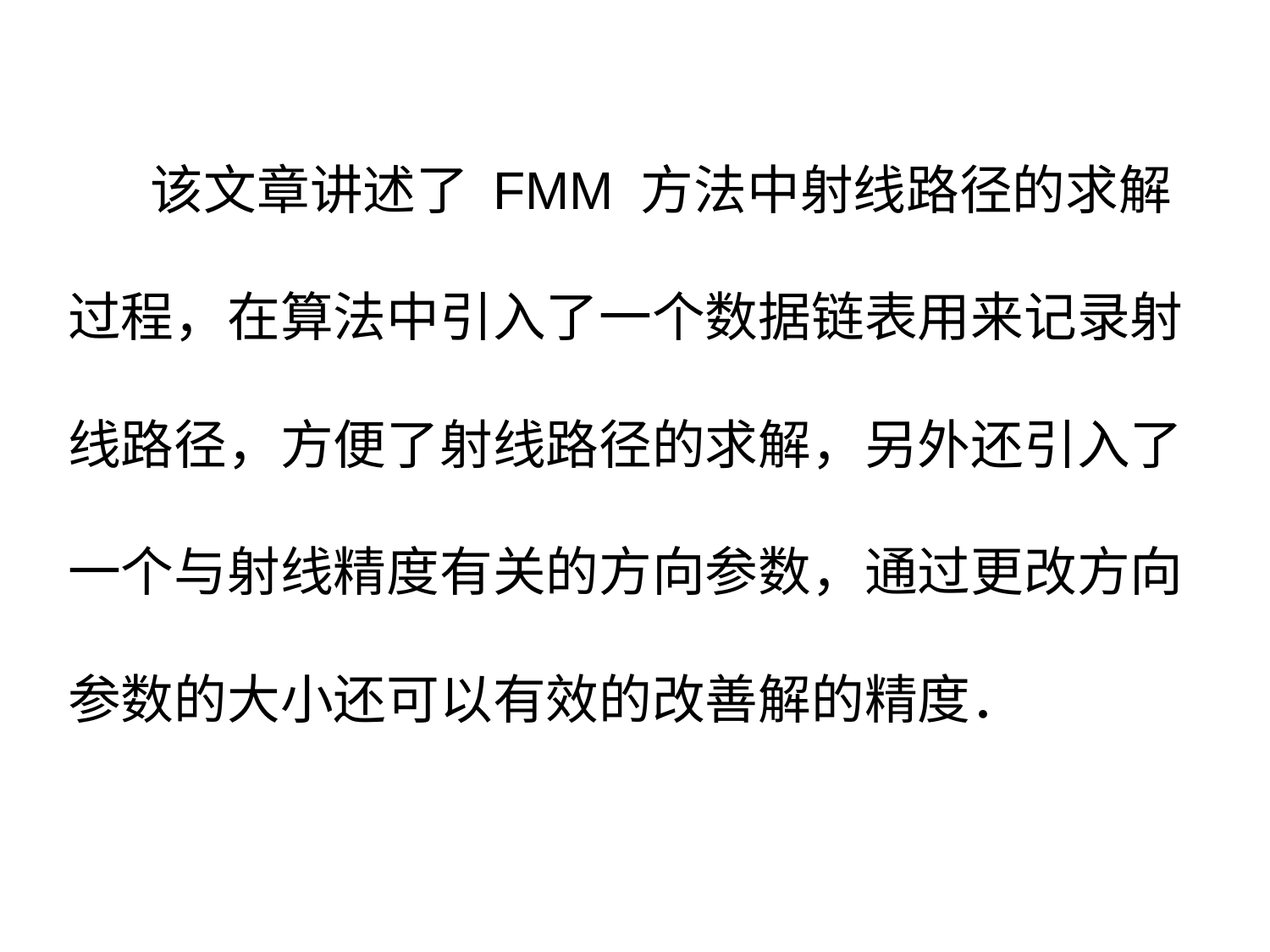

该文章讲述了 FMM 方法中射线路径的求解过程，在算法中引入了一个数据链表用来记录射线路径，方便了射线路径的求解，另外还引入了一个与射线精度有关的方向参数，通过更改方向参数的大小还可以有效的改善解的精度．